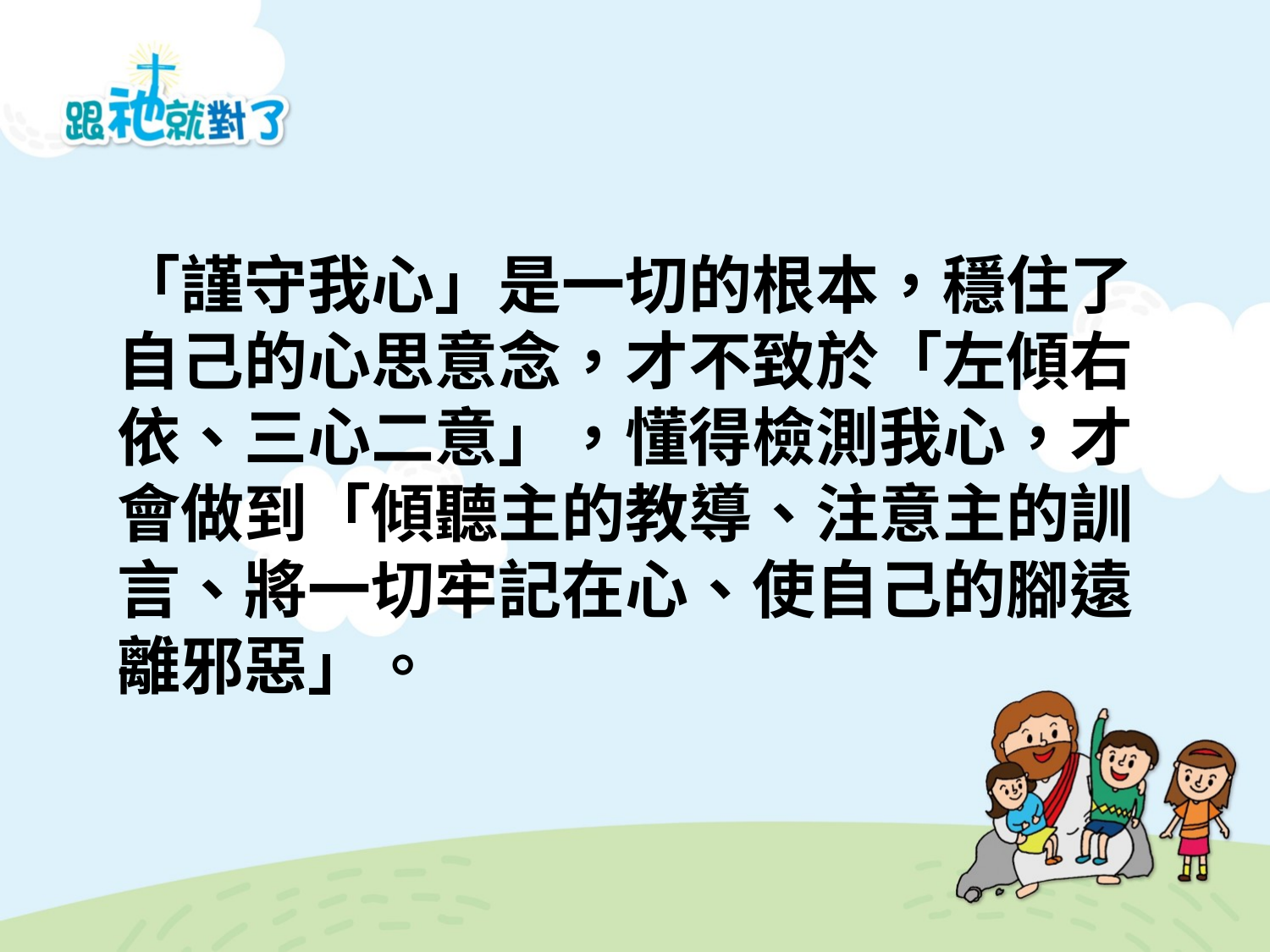

「謹守我心」是一切的根本，穩住了自己的心思意念，才不致於「左傾右依、三心二意」，懂得檢測我心，才會做到「傾聽主的教導、注意主的訓言、將一切牢記在心、使自己的腳遠離邪惡」。